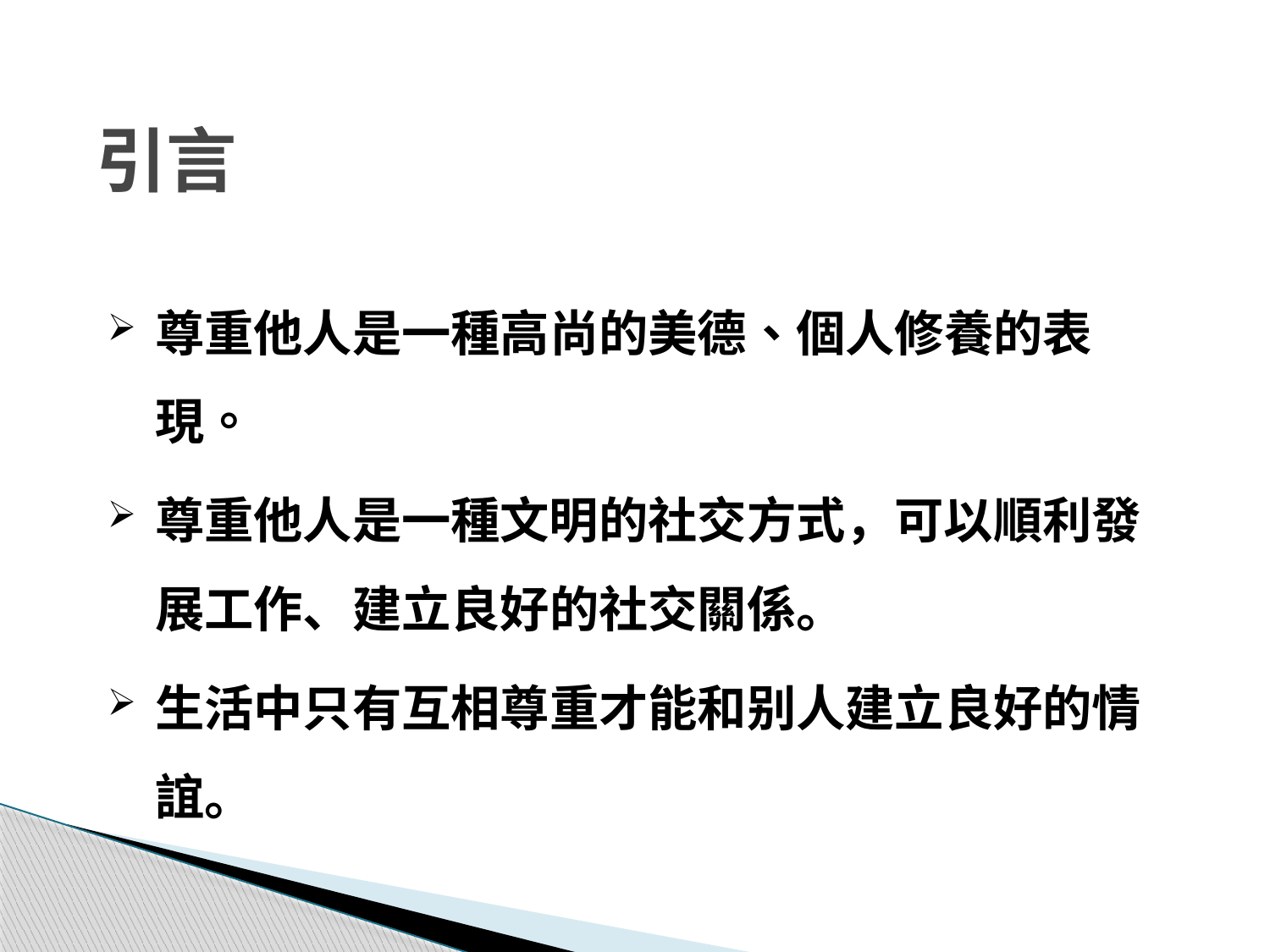

引言
尊重他人是一種高尚的美德、個人修養的表現。
尊重他人是一種文明的社交方式，可以順利發展工作、建立良好的社交關係。
生活中只有互相尊重才能和别人建立良好的情誼。